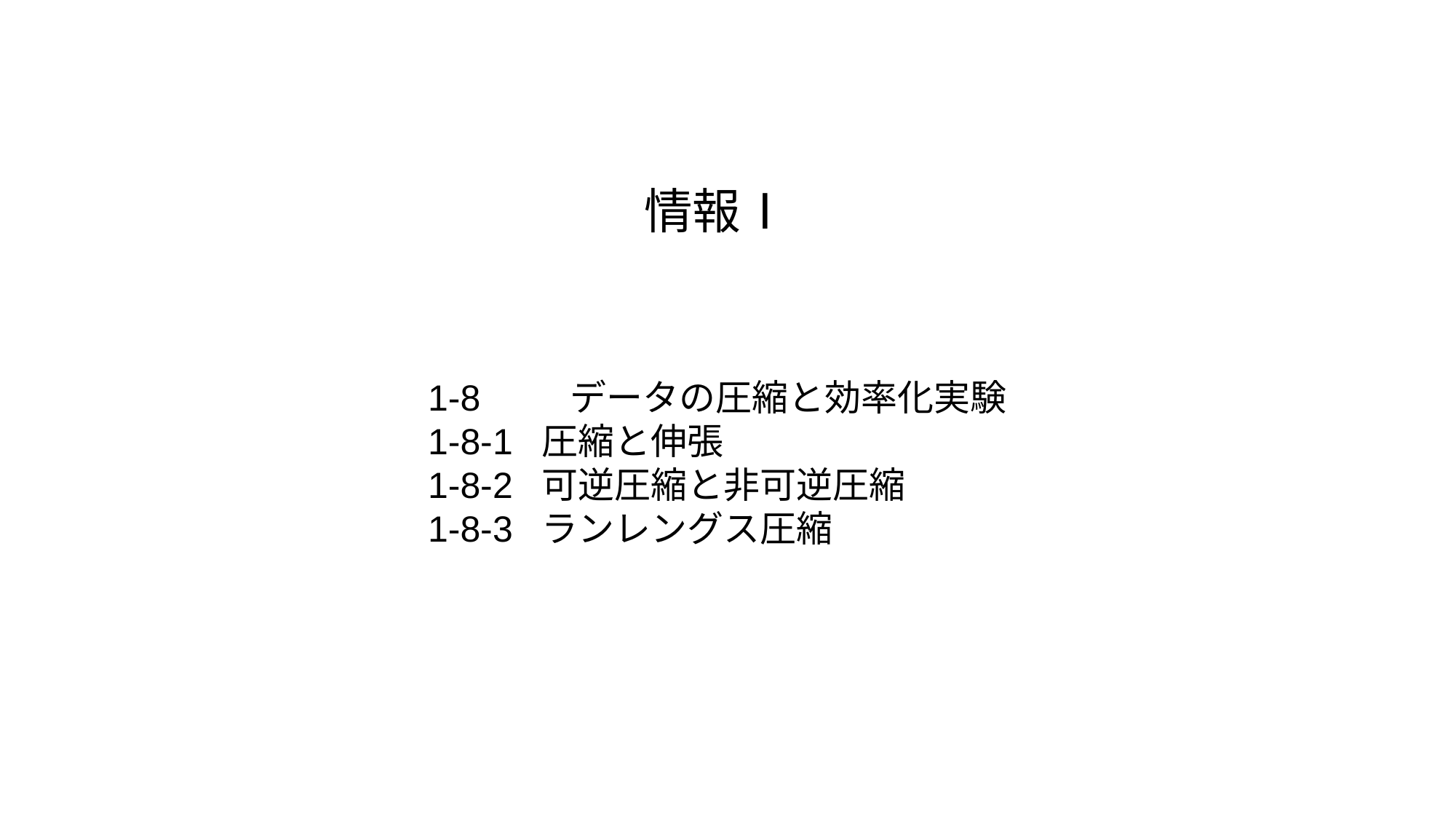

情報Ⅰ
1-8　　 データの圧縮と効率化実験
1-8-1  圧縮と伸張
1-8-2  可逆圧縮と非可逆圧縮
1-8-3  ランレングス圧縮